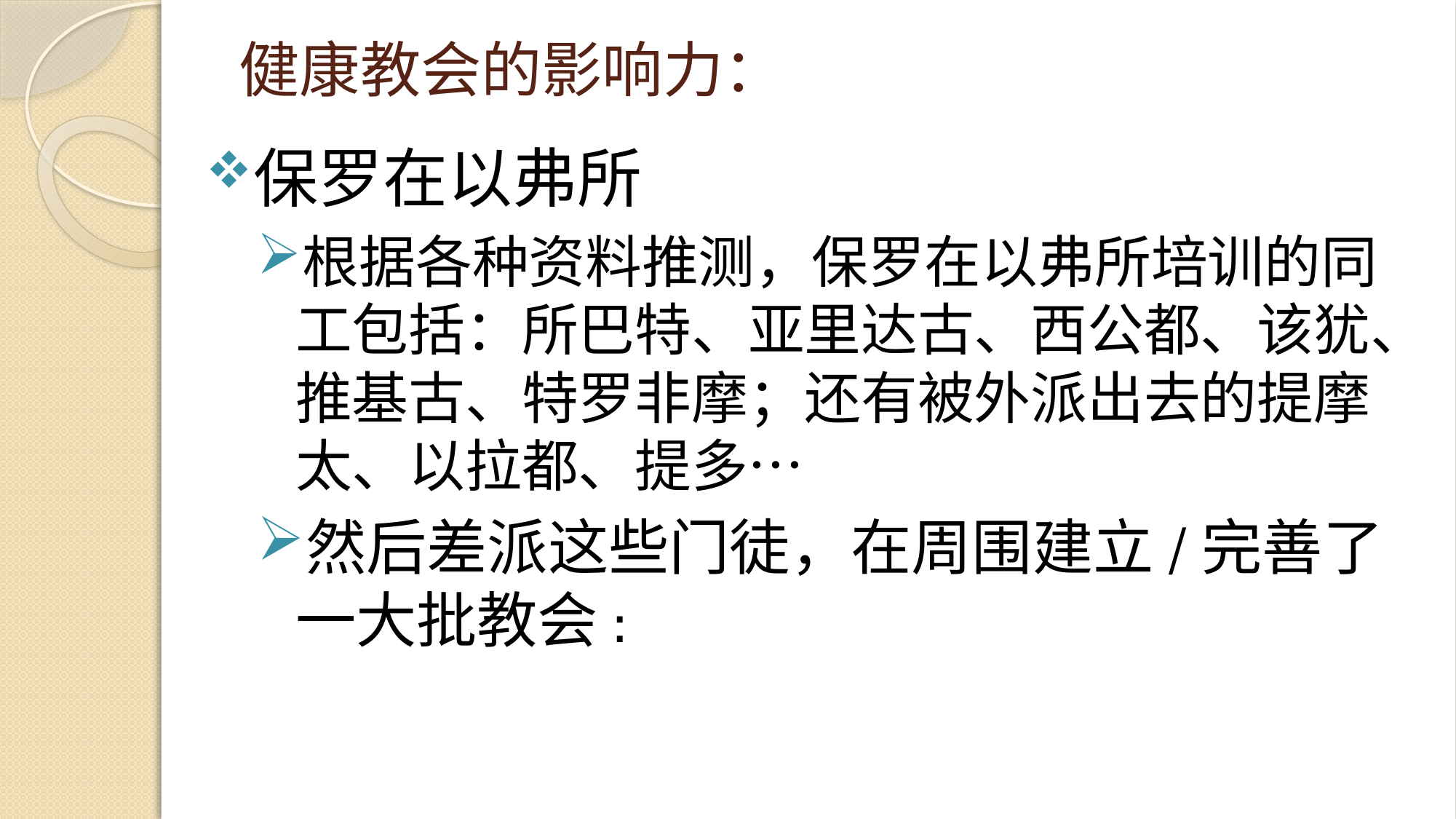

# 健康教会的影响力：
保罗在以弗所
根据各种资料推测，保罗在以弗所培训的同工包括：所巴特、亚里达古、西公都、该犹、推基古、特罗非摩；还有被外派出去的提摩太、以拉都、提多…
然后差派这些门徒，在周围建立/完善了一大批教会: